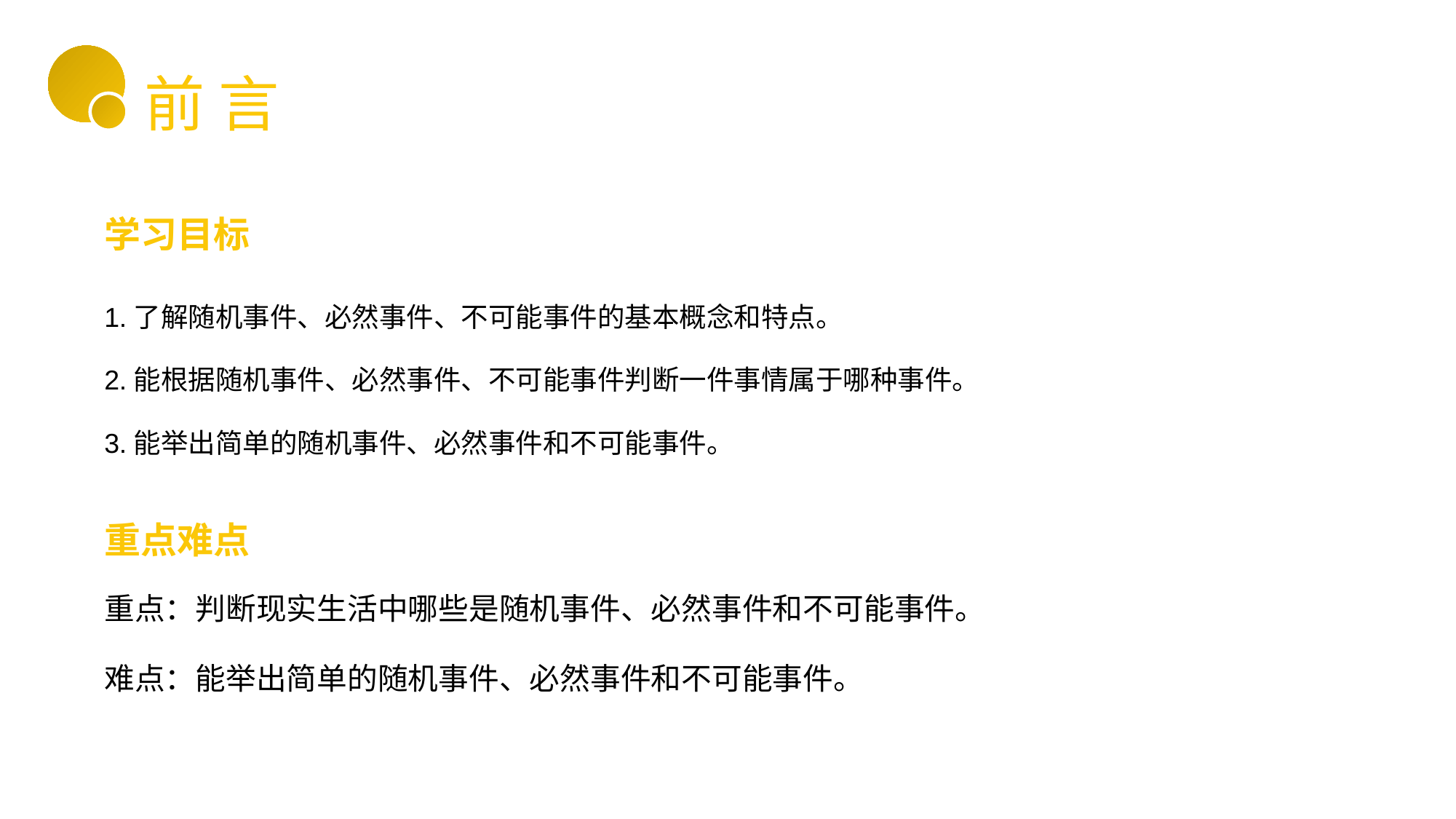

前 言
学习目标
1.了解随机事件、必然事件、不可能事件的基本概念和特点。
2.能根据随机事件、必然事件、不可能事件判断一件事情属于哪种事件。
3.能举出简单的随机事件、必然事件和不可能事件。
重点难点
重点：判断现实生活中哪些是随机事件、必然事件和不可能事件。
难点：能举出简单的随机事件、必然事件和不可能事件。